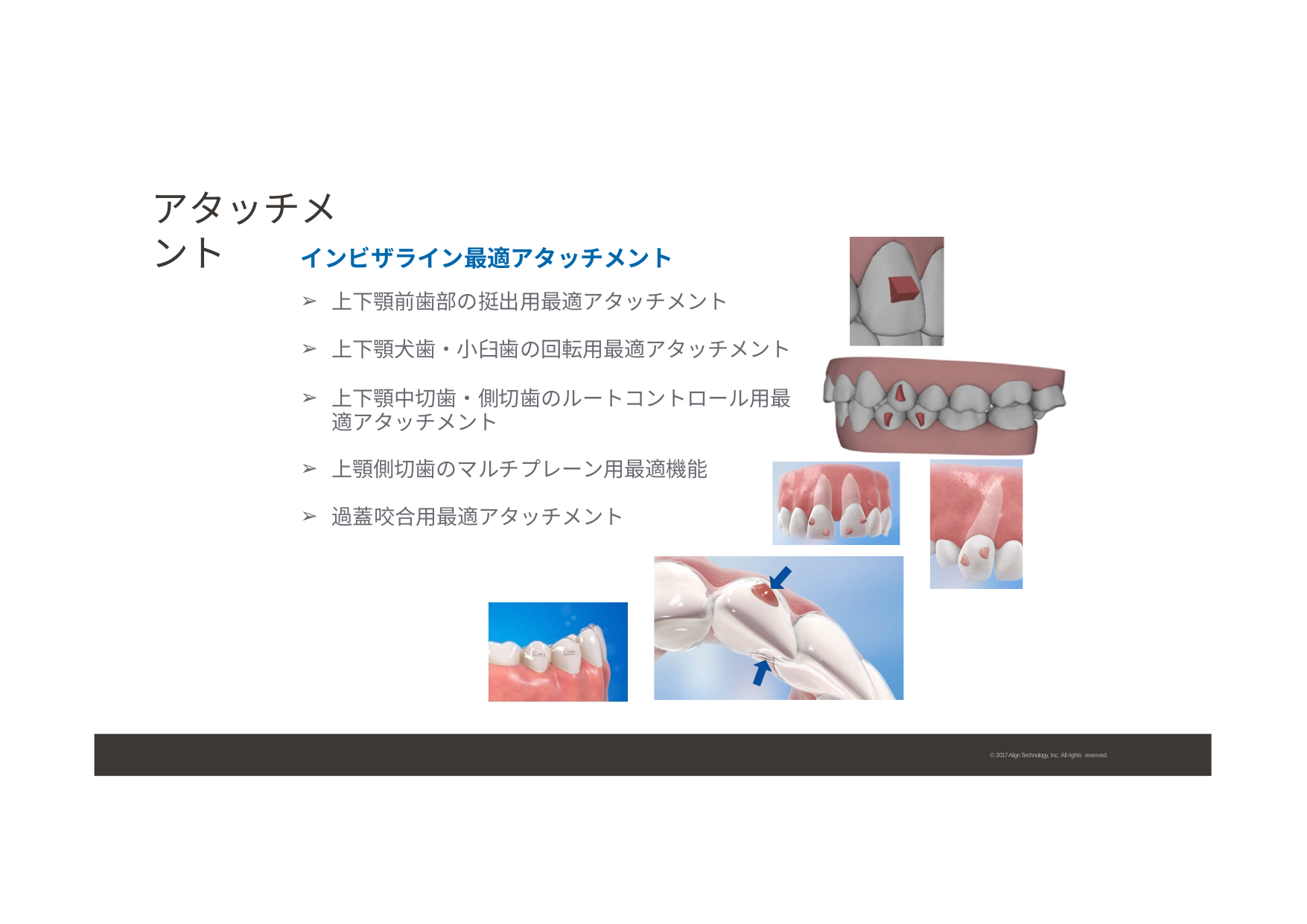

# アタッチメント

インビザライン最適アタッチメント

上下顎前歯部の挺出用最適アタッチメント

上下顎犬歯・小臼歯の回転用最適アタッチメント

上下顎中切歯・側切歯のルートコントロール用最 適アタッチメント

上顎側切歯のマルチプレーン用最適機能

過蓋咬合用最適アタッチメント

© 2017 Align Technology, Inc. All rights reserved.